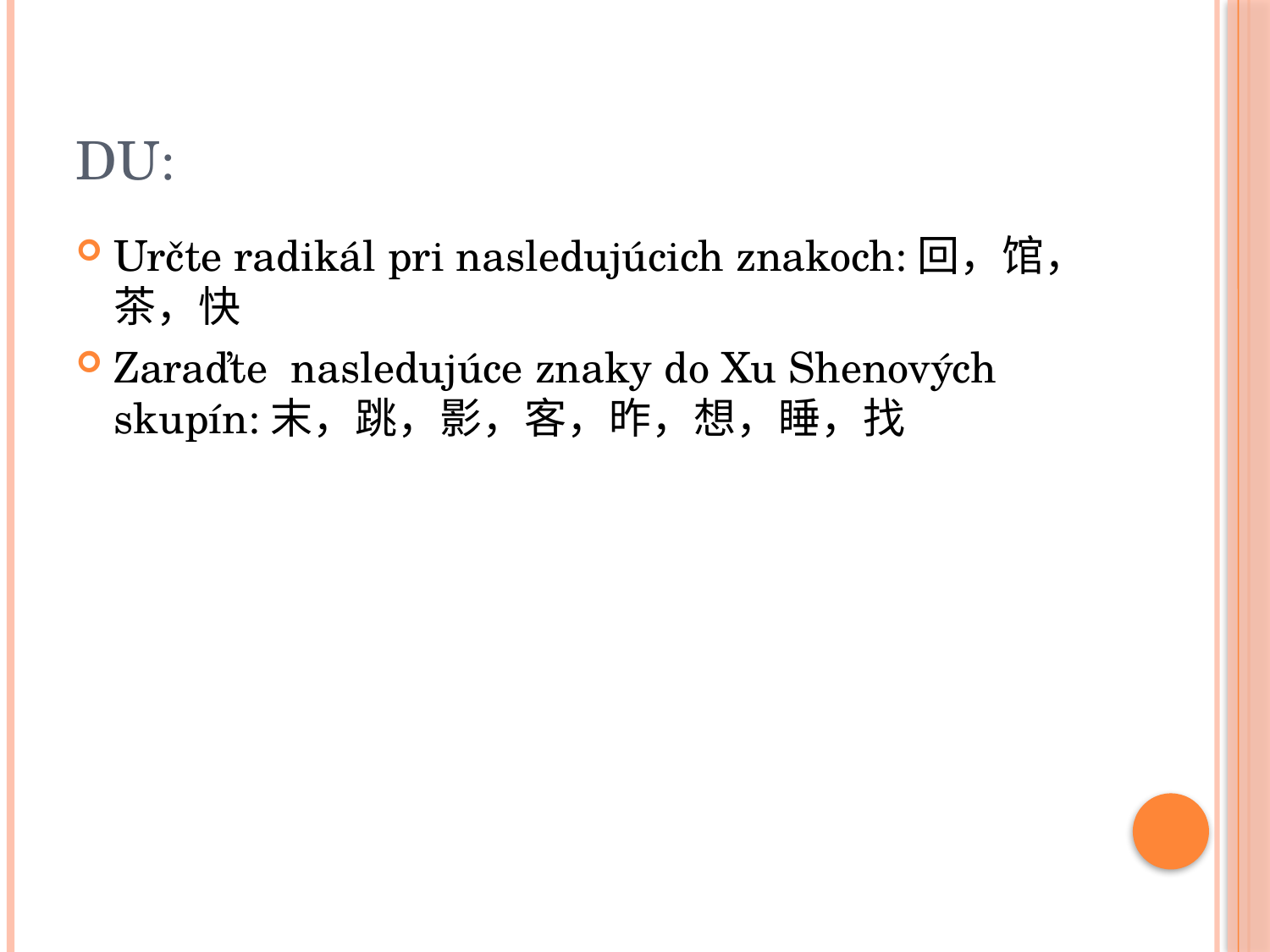

# DU:
Určte radikál pri nasledujúcich znakoch:回，馆，茶，快
Zaraďte  nasledujúce znaky do Xu Shenových skupín:末，跳，影，客，昨，想，睡，找